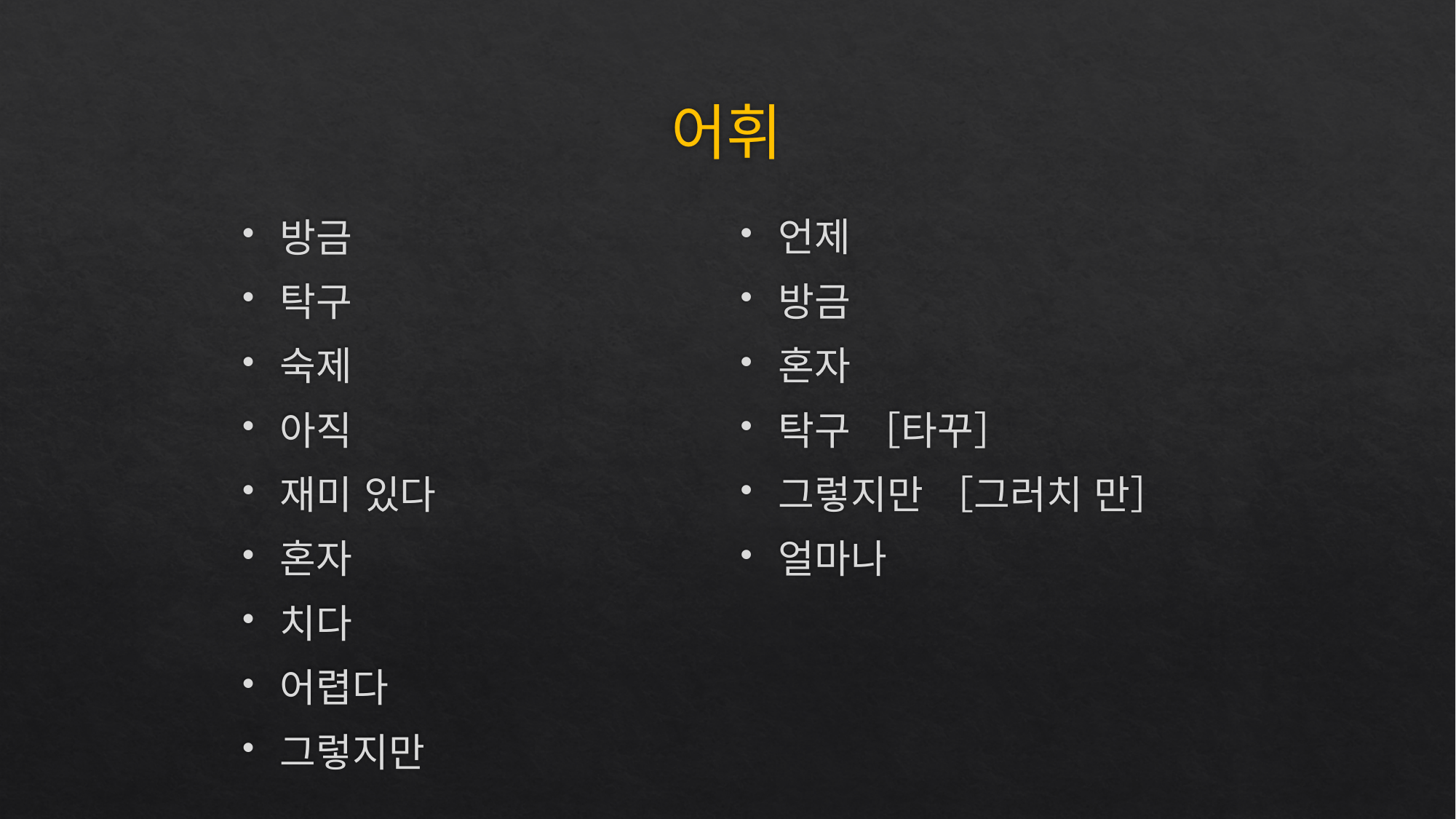

# 어휘
언제
방금
혼자
탁구 ［타꾸］
그렇지만 ［그러치 만］
얼마나

방금
탁구
숙제
아직
재미 있다
혼자
치다
어렵다
그렇지만